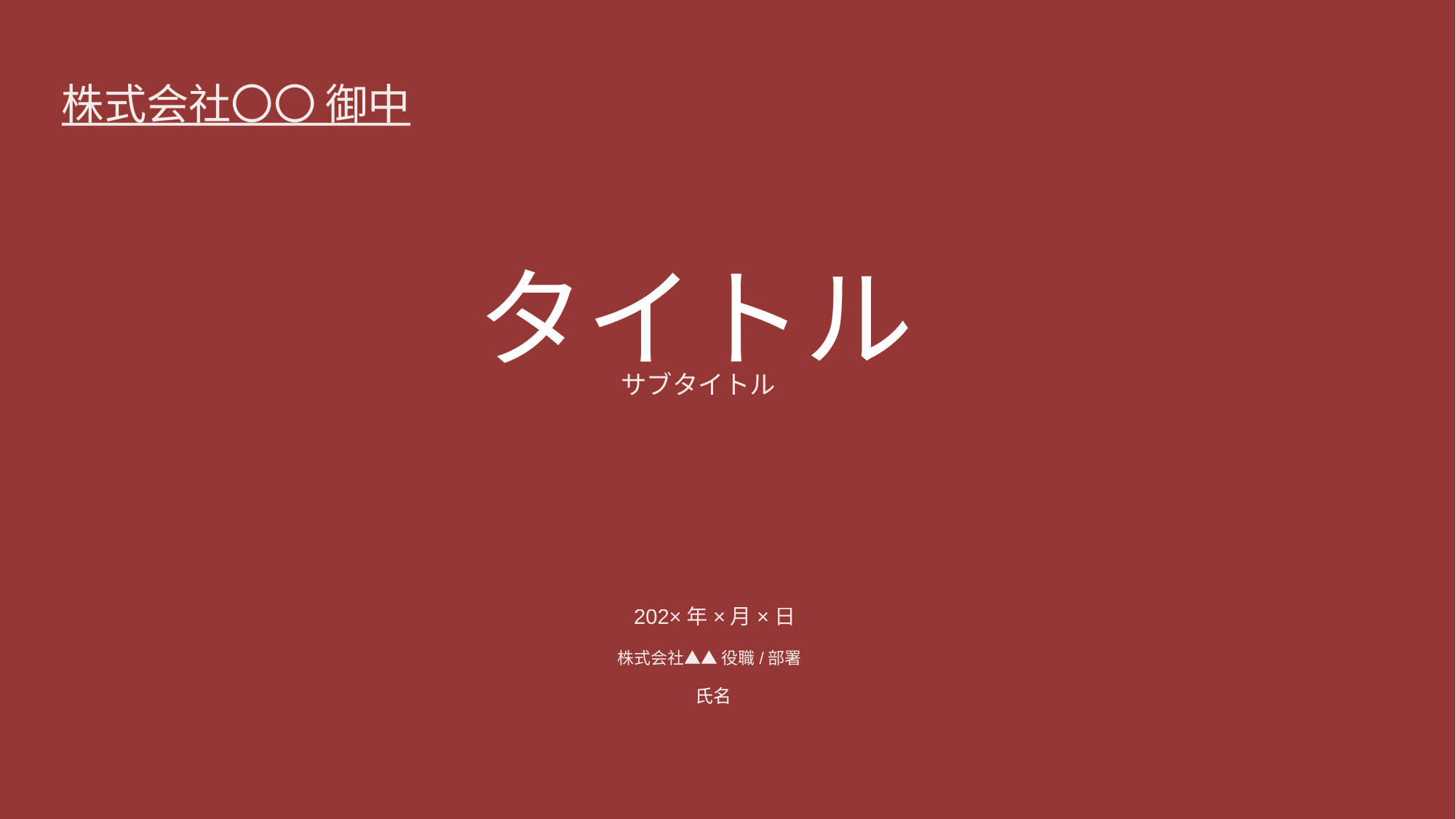

株式会社〇〇 御中
タイトル
サブタイトル
202×年×月×日
株式会社▲▲ 役職/部署
氏名